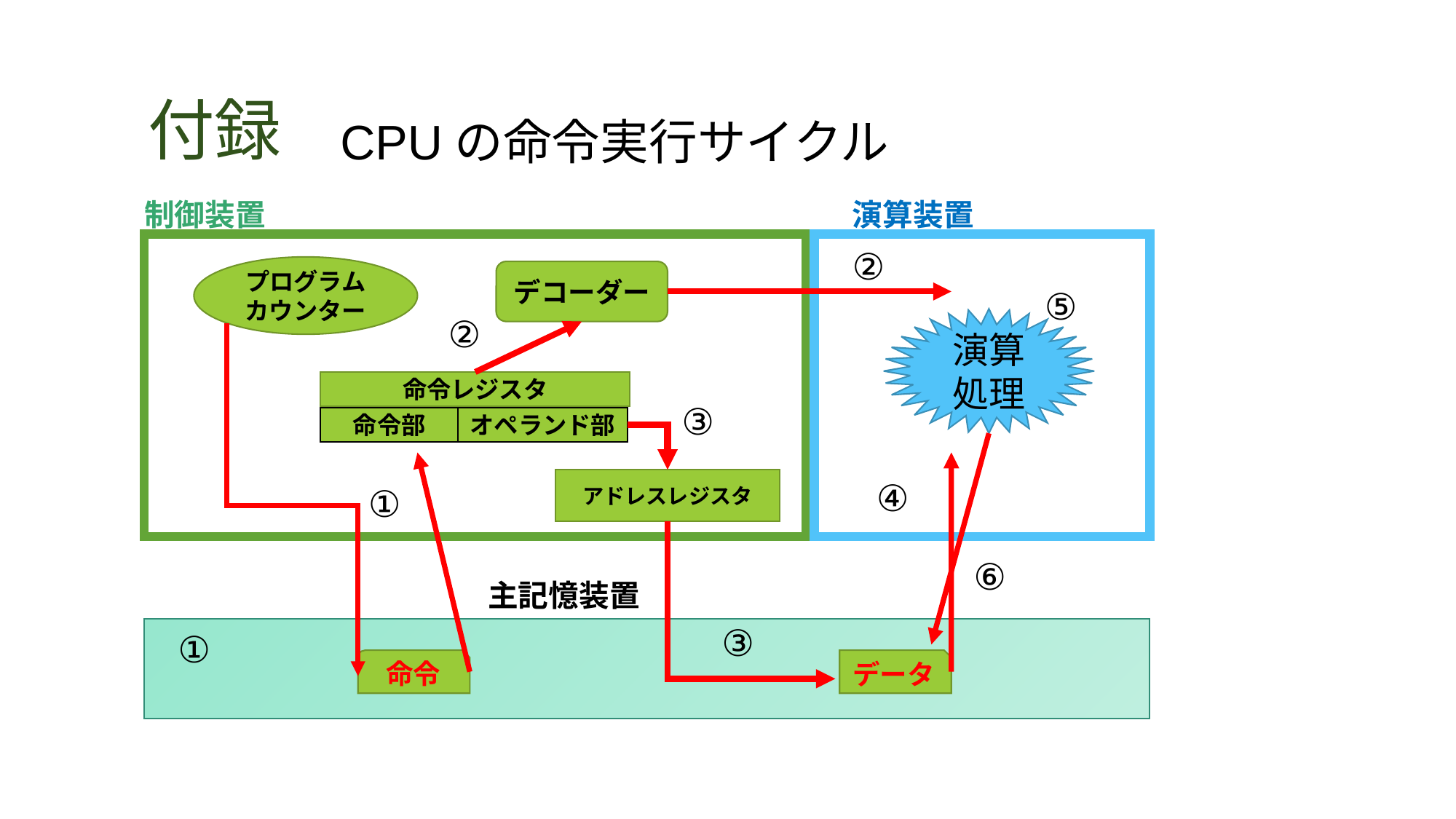

# 付録
CPUの命令実行サイクル
制御装置
演算装置

②
プログラムカウンター
デコーダー
⑤
②
演算処理
命令レジスタ
命令部
オペランド部
③
アドレスレジスタ
④
①
⑥
主記憶装置
③

①
命令
データ